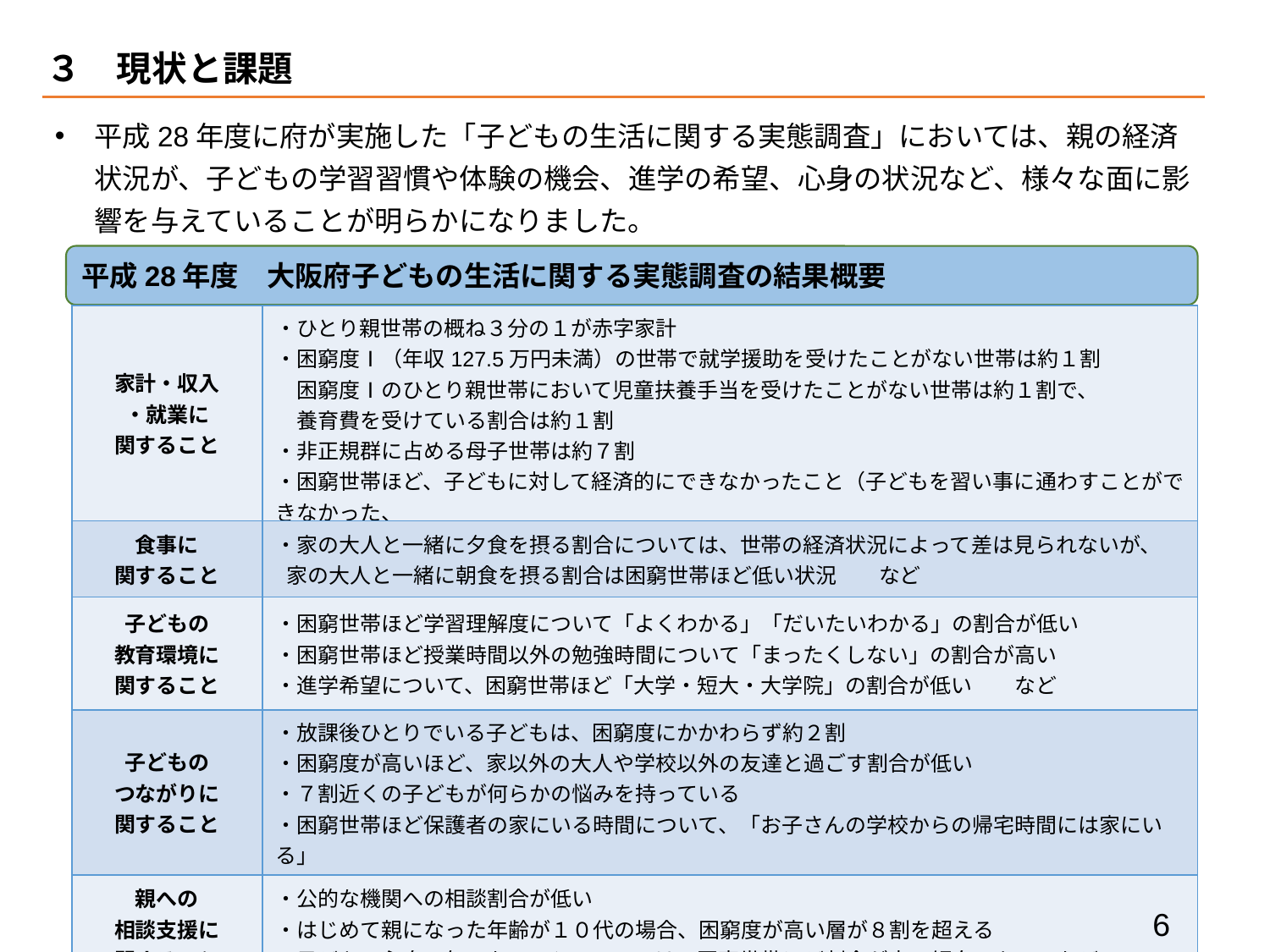

３　現状と課題
平成28年度に府が実施した「子どもの生活に関する実態調査」においては、親の経済状況が、子どもの学習習慣や体験の機会、進学の希望、心身の状況など、様々な面に影響を与えていることが明らかになりました。
平成28年度　大阪府子どもの生活に関する実態調査の結果概要
| 家計・収入 ・就業に 関すること | ・ひとり親世帯の概ね３分の１が赤字家計 ・困窮度Ⅰ（年収127.5万円未満）の世帯で就学援助を受けたことがない世帯は約１割 　困窮度Ⅰのひとり親世帯において児童扶養手当を受けたことがない世帯は約１割で、 　養育費を受けている割合は約１割 ・非正規群に占める母子世帯は約７割 ・困窮世帯ほど、子どもに対して経済的にできなかったこと（子どもを習い事に通わすことができなかった、 　家族旅行ができなかった等）が多い　　など |
| --- | --- |
| 食事に 関すること | ・家の大人と一緒に夕食を摂る割合については、世帯の経済状況によって差は見られないが、 家の大人と一緒に朝食を摂る割合は困窮世帯ほど低い状況　　など |
| 子どもの 教育環境に 関すること | ・困窮世帯ほど学習理解度について「よくわかる」「だいたいわかる」の割合が低い ・困窮世帯ほど授業時間以外の勉強時間について「まったくしない」の割合が高い ・進学希望について、困窮世帯ほど「大学・短大・大学院」の割合が低い　　など |
| 子どもの つながりに 関すること | ・放課後ひとりでいる子どもは、困窮度にかかわらず約２割 ・困窮度が高いほど、家以外の大人や学校以外の友達と過ごす割合が低い ・７割近くの子どもが何らかの悩みを持っている ・困窮世帯ほど保護者の家にいる時間について、「お子さんの学校からの帰宅時間には家にいる」 　「お子さんの夕食時間には家にいる」割合が少ない　など |
| 親への 相談支援に 関すること | ・公的な機関への相談割合が低い ・はじめて親になった年齢が１０代の場合、困窮度が高い層が８割を超える ・子どもの心身で気になることについては、困窮世帯ほど割合が高い傾向にある　など |
6